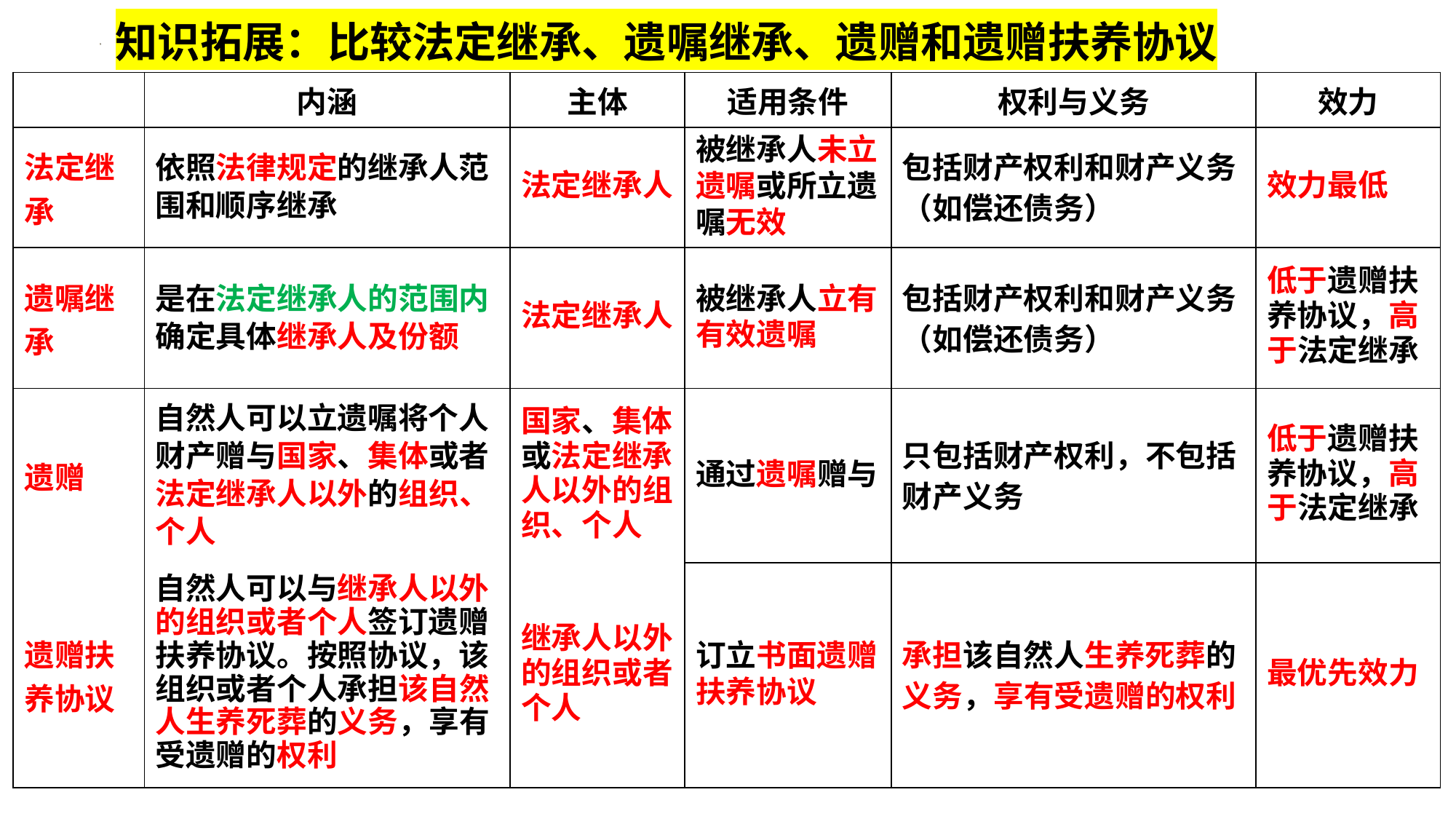

知识拓展：比较法定继承、遗嘱继承、遗赠和遗赠扶养协议
|  | 内涵 | 主体 | 适用条件 | 权利与义务 | 效力 |
| --- | --- | --- | --- | --- | --- |
| 法定继承 | 依照法律规定的继承人范围和顺序继承 | 法定继承人 | 被继承人未立遗嘱或所立遗嘱无效 | 包括财产权利和财产义务（如偿还债务） | 效力最低 |
| 遗嘱继承 | 是在法定继承人的范围内确定具体继承人及份额 | 法定继承人 | 被继承人立有有效遗嘱 | 包括财产权利和财产义务（如偿还债务） | 低于遗赠扶养协议，高于法定继承 |
| 遗赠 | 自然人可以立遗嘱将个人财产赠与国家、集体或者法定继承人以外的组织、个人 | 国家、集体或法定继承人以外的组织、个人 | 通过遗嘱赠与 | 只包括财产权利，不包括财产义务 | 低于遗赠扶养协议，高于法定继承 |
| 遗赠扶养协议 | 自然人可以与继承人以外的组织或者个人签订遗赠扶养协议。按照协议，该组织或者个人承担该自然人生养死葬的义务，享有受遗赠的权利 | 继承人以外的组织或者个人 |  |  |  |
|  |  |  | 订立书面遗赠扶养协议 | 承担该自然人生养死葬的义务，享有受遗赠的权利 | 最优先效力 |